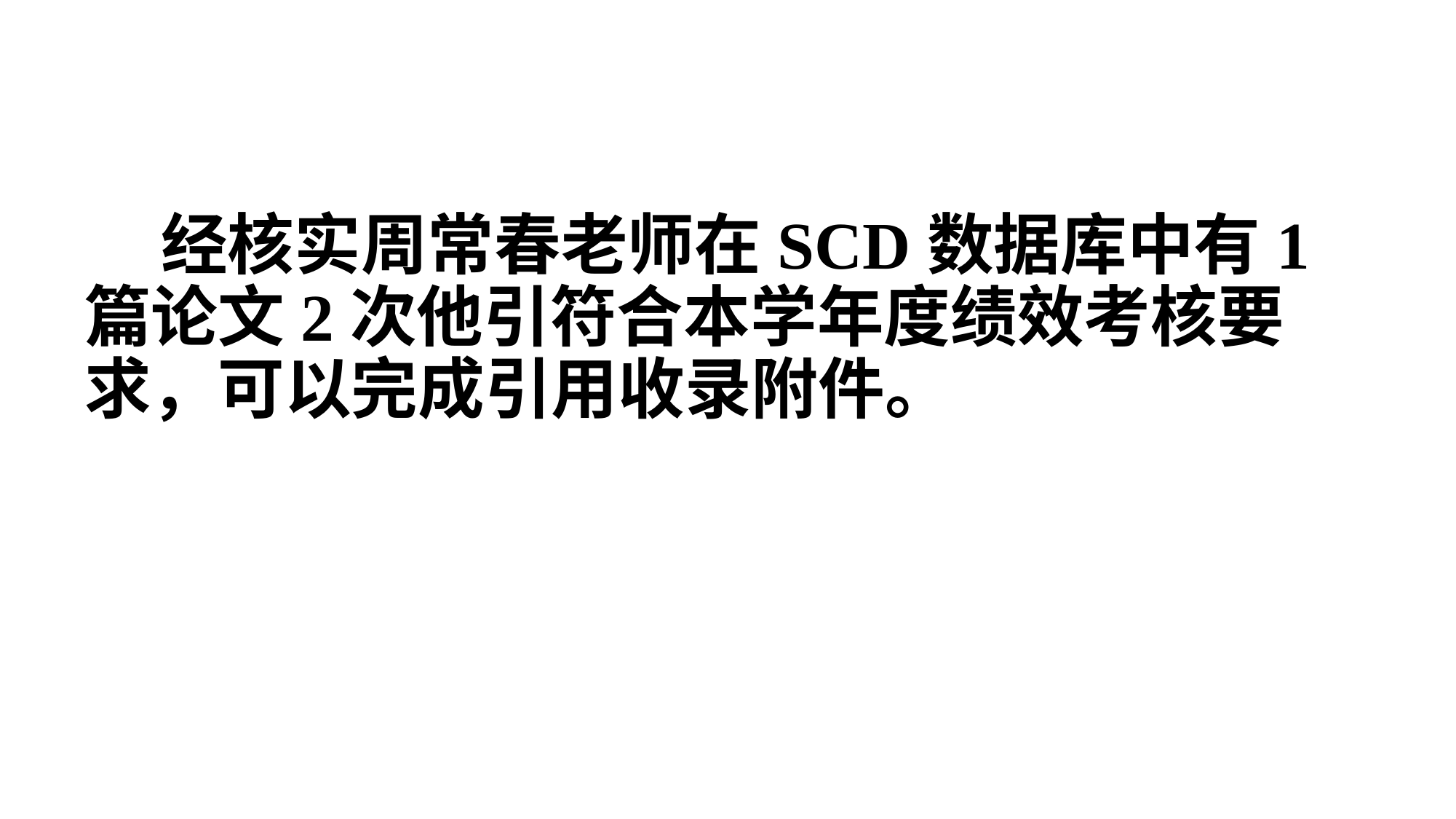

经核实周常春老师在SCD数据库中有1篇论文2次他引符合本学年度绩效考核要求，可以完成引用收录附件。